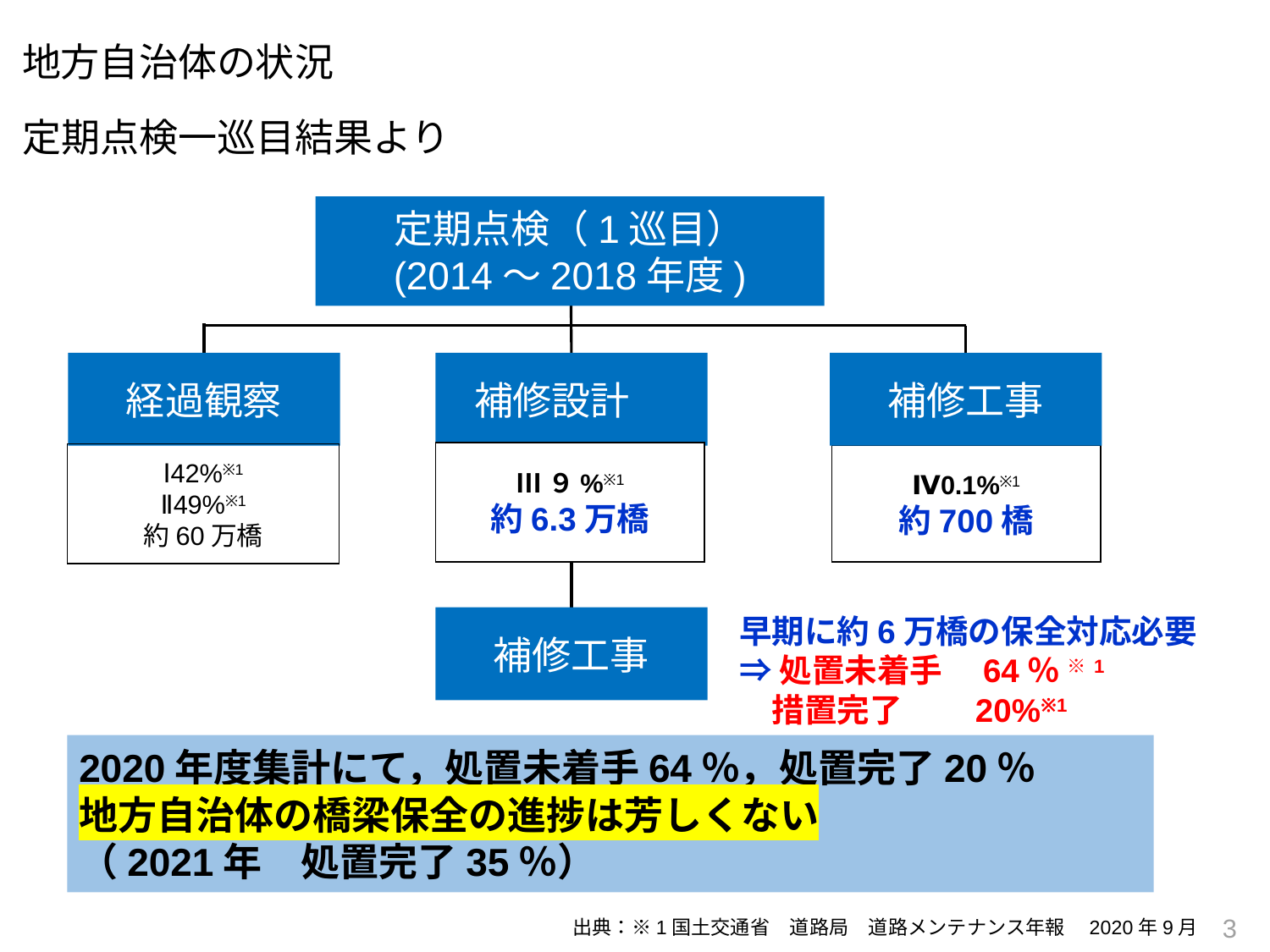

# 地方自治体の状況
定期点検一巡目結果より
定期点検（1巡目）
(2014～2018年度)
経過観察
補修設計
補修工事
補修工事
Ⅲ９%※1
約6.3万橋
Ⅰ42%※1
Ⅱ49%※1
約60万橋
Ⅳ0.1%※1
約700橋
早期に約6万橋の保全対応必要
⇒処置未着手　64％ ※1
　措置完了　　20%※1
2020年度集計にて，処置未着手64％，処置完了20％
地方自治体の橋梁保全の進捗は芳しくない
（2021年　処置完了35％）
出典：※1国土交通省　道路局　道路メンテナンス年報　2020年9月
3